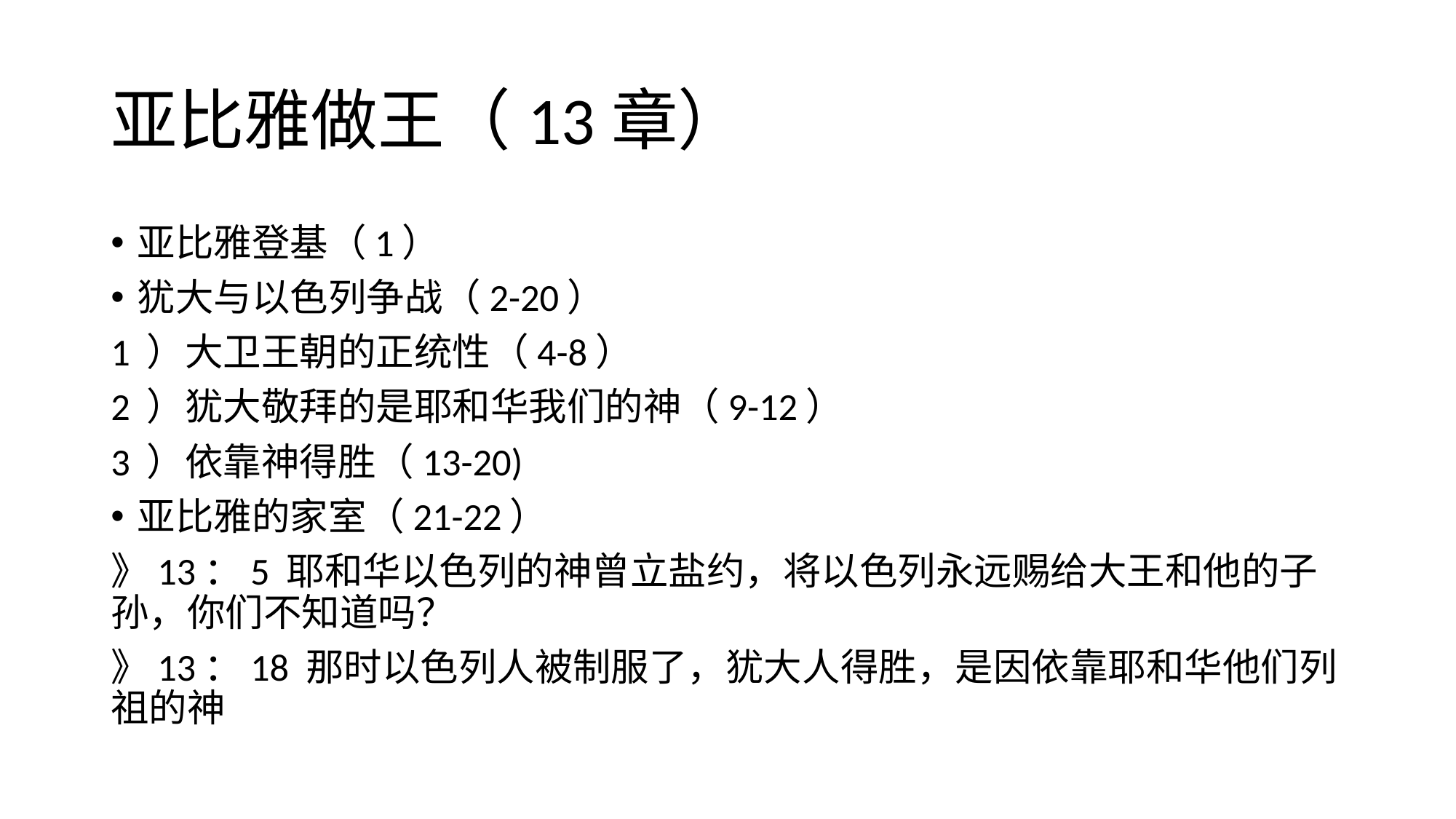

# 亚比雅做王（13章）
亚比雅登基（1）
犹大与以色列争战（2-20）
1 ）大卫王朝的正统性（4-8）
2 ）犹大敬拜的是耶和华我们的神（9-12）
3 ）依靠神得胜（13-20)
亚比雅的家室（21-22）
》13：5 耶和华以色列的神曾立盐约，将以色列永远赐给大王和他的子孙，你们不知道吗？
》13：18 那时以色列人被制服了，犹大人得胜，是因依靠耶和华他们列祖的神